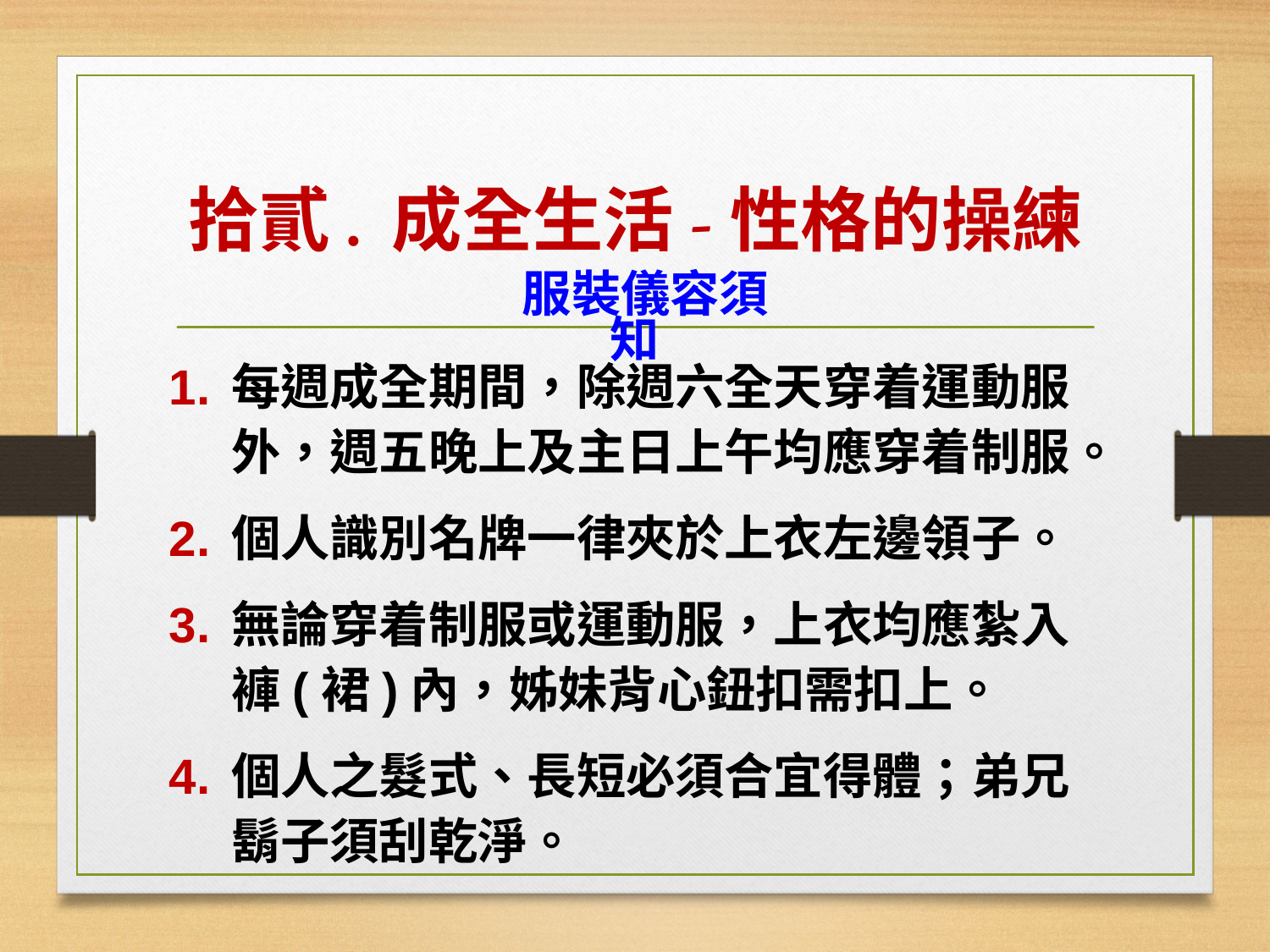

# 拾貳. 成全生活-性格的操練
服裝儀容須知
1.	每週成全期間，除週六全天穿着運動服外，週五晚上及主日上午均應穿着制服。
2.	個人識別名牌一律夾於上衣左邊領子。
3.	無論穿着制服或運動服，上衣均應紮入褲(裙)內，姊妹背心鈕扣需扣上。
4.	個人之髮式、長短必須合宜得體；弟兄鬍子須刮乾淨。